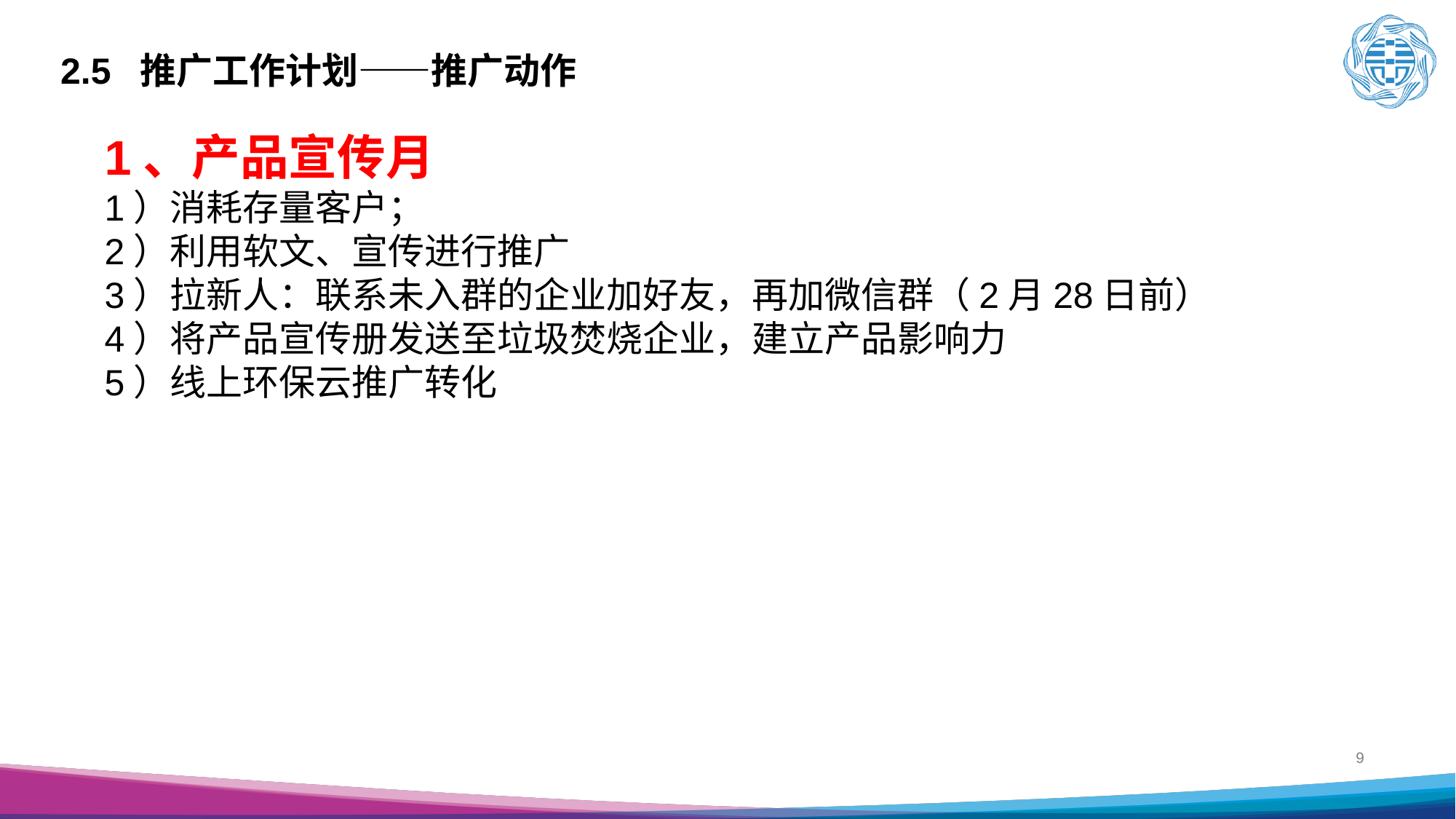

2.5  推广工作计划——推广动作
1、产品宣传月
1）消耗存量客户；
2）利用软文、宣传进行推广
3）拉新人：联系未入群的企业加好友，再加微信群（2月28日前）
4）将产品宣传册发送至垃圾焚烧企业，建立产品影响力
5）线上环保云推广转化
9